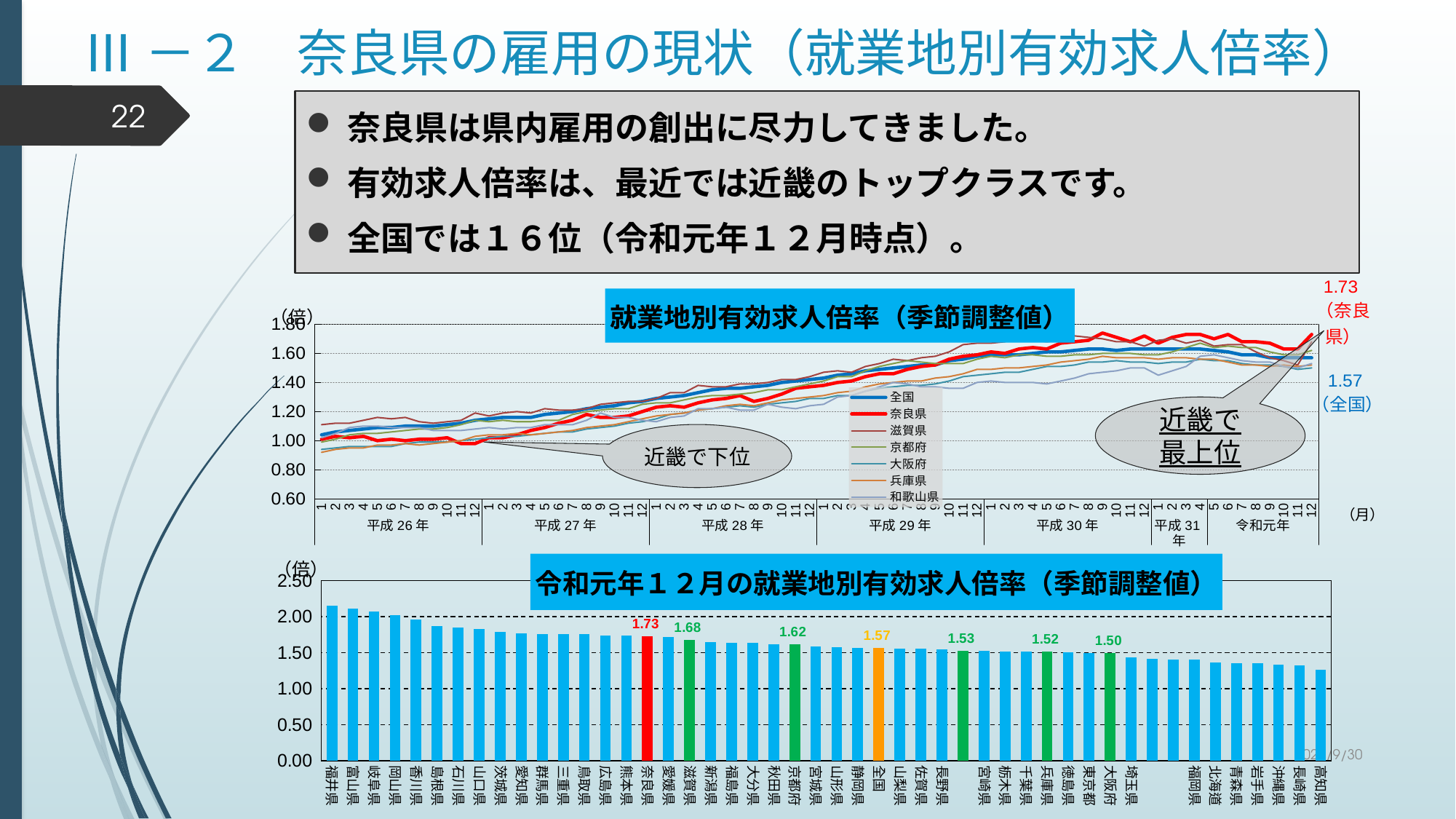

Ⅲ－２　奈良県の雇用の現状（就業地別有効求人倍率）
奈良県は県内雇用の創出に尽力してきました。
有効求人倍率は、最近では近畿のトップクラスです。
全国では１６位（令和元年１２月時点）。
22

### Chart: 就業地別有効求人倍率（季節調整値）

| Category | 全国 | 奈良県 | 滋賀県 | 京都府 | 大阪府 | 兵庫県 | 和歌山県 |
|---|---|---|---|---|---|---|---|
| 1 | 1.04 | 1.01 | 1.11 | 0.99 | 0.94 | 0.92 | 1.02 |
| 2 | 1.06 | 1.03 | 1.12 | 1.01 | 0.95 | 0.94 | 1.05 |
| 3 | 1.07 | 1.02 | 1.12 | 1.04 | 0.96 | 0.95 | 1.09 |
| 4 | 1.08 | 1.03 | 1.14 | 1.05 | 0.96 | 0.95 | 1.1 |
| 5 | 1.09 | 1.0 | 1.16 | 1.05 | 0.96 | 0.97 | 1.1 |
| 6 | 1.09 | 1.01 | 1.15 | 1.06 | 0.96 | 0.97 | 1.09 |
| 7 | 1.1 | 1.0 | 1.16 | 1.07 | 0.98 | 0.98 | 1.09 |
| 8 | 1.1 | 1.01 | 1.13 | 1.08 | 0.99 | 0.97 | 1.09 |
| 9 | 1.1 | 1.01 | 1.12 | 1.08 | 0.99 | 0.98 | 1.07 |
| 10 | 1.11 | 1.02 | 1.13 | 1.09 | 0.99 | 0.99 | 1.07 |
| 11 | 1.12 | 0.98 | 1.14 | 1.11 | 1.0 | 1.0 | 1.07 |
| 12 | 1.14 | 0.98 | 1.19 | 1.14 | 1.01 | 1.03 | 1.08 |
| 1 | 1.15 | 1.02 | 1.17 | 1.13 | 1.02 | 1.04 | 1.09 |
| 2 | 1.16 | 1.02 | 1.19 | 1.14 | 1.03 | 1.04 | 1.08 |
| 3 | 1.16 | 1.04 | 1.2 | 1.13 | 1.03 | 1.05 | 1.09 |
| 4 | 1.16 | 1.07 | 1.19 | 1.13 | 1.04 | 1.04 | 1.09 |
| 5 | 1.18 | 1.09 | 1.22 | 1.14 | 1.05 | 1.05 | 1.11 |
| 6 | 1.19 | 1.12 | 1.21 | 1.14 | 1.06 | 1.06 | 1.11 |
| 7 | 1.2 | 1.14 | 1.21 | 1.18 | 1.06 | 1.07 | 1.11 |
| 8 | 1.22 | 1.18 | 1.22 | 1.2 | 1.08 | 1.09 | 1.14 |
| 9 | 1.23 | 1.16 | 1.25 | 1.21 | 1.09 | 1.1 | 1.19 |
| 10 | 1.24 | 1.16 | 1.26 | 1.22 | 1.1 | 1.11 | 1.16 |
| 11 | 1.26 | 1.17 | 1.27 | 1.22 | 1.12 | 1.13 | 1.16 |
| 12 | 1.27 | 1.2 | 1.27 | 1.25 | 1.13 | 1.15 | 1.14 |
| 1 | 1.29 | 1.23 | 1.29 | 1.26 | 1.15 | 1.17 | 1.13 |
| 2 | 1.3 | 1.24 | 1.33 | 1.26 | 1.18 | 1.18 | 1.16 |
| 3 | 1.31 | 1.23 | 1.33 | 1.28 | 1.19 | 1.19 | 1.17 |
| 4 | 1.33 | 1.26 | 1.38 | 1.3 | 1.21 | 1.21 | 1.22 |
| 5 | 1.35 | 1.28 | 1.37 | 1.31 | 1.22 | 1.22 | 1.22 |
| 6 | 1.36 | 1.29 | 1.37 | 1.31 | 1.23 | 1.24 | 1.23 |
| 7 | 1.36 | 1.31 | 1.39 | 1.32 | 1.24 | 1.25 | 1.21 |
| 8 | 1.37 | 1.27 | 1.39 | 1.33 | 1.23 | 1.24 | 1.21 |
| 9 | 1.38 | 1.29 | 1.4 | 1.35 | 1.25 | 1.26 | 1.25 |
| 10 | 1.4 | 1.32 | 1.42 | 1.35 | 1.26 | 1.28 | 1.23 |
| 11 | 1.41 | 1.36 | 1.42 | 1.37 | 1.27 | 1.29 | 1.22 |
| 12 | 1.42 | 1.37 | 1.44 | 1.39 | 1.29 | 1.3 | 1.24 |
| 1 | 1.43 | 1.38 | 1.47 | 1.41 | 1.29 | 1.31 | 1.25 |
| 2 | 1.45 | 1.4 | 1.48 | 1.44 | 1.31 | 1.33 | 1.3 |
| 3 | 1.46 | 1.41 | 1.47 | 1.44 | 1.31 | 1.34 | 1.31 |
| 4 | 1.48 | 1.44 | 1.51 | 1.48 | 1.34 | 1.37 | 1.34 |
| 5 | 1.49 | 1.46 | 1.53 | 1.51 | 1.36 | 1.39 | 1.37 |
| 6 | 1.5 | 1.46 | 1.56 | 1.53 | 1.37 | 1.4 | 1.4 |
| 7 | 1.51 | 1.49 | 1.55 | 1.55 | 1.38 | 1.41 | 1.39 |
| 8 | 1.52 | 1.51 | 1.57 | 1.54 | 1.38 | 1.41 | 1.37 |
| 9 | 1.52 | 1.52 | 1.58 | 1.53 | 1.39 | 1.43 | 1.37 |
| 10 | 1.55 | 1.56 | 1.61 | 1.53 | 1.41 | 1.44 | 1.36 |
| 11 | 1.56 | 1.58 | 1.66 | 1.53 | 1.44 | 1.46 | 1.36 |
| 12 | 1.58 | 1.59 | 1.67 | 1.56 | 1.45 | 1.49 | 1.4 |
| 1 | 1.59 | 1.61 | 1.67 | 1.58 | 1.46 | 1.49 | 1.41 |
| 2 | 1.59 | 1.6 | 1.68 | 1.57 | 1.47 | 1.5 | 1.4 |
| 3 | 1.59 | 1.63 | 1.71 | 1.59 | 1.47 | 1.5 | 1.4 |
| 4 | 1.6 | 1.64 | 1.69 | 1.59 | 1.49 | 1.51 | 1.4 |
| 5 | 1.61 | 1.63 | 1.68 | 1.58 | 1.51 | 1.52 | 1.39 |
| 6 | 1.61 | 1.67 | 1.69 | 1.58 | 1.51 | 1.54 | 1.41 |
| 7 | 1.62 | 1.68 | 1.72 | 1.59 | 1.52 | 1.55 | 1.43 |
| 8 | 1.63 | 1.69 | 1.71 | 1.59 | 1.54 | 1.56 | 1.46 |
| 9 | 1.63 | 1.74 | 1.7 | 1.6 | 1.54 | 1.58 | 1.47 |
| 10 | 1.62 | 1.71 | 1.68 | 1.6 | 1.55 | 1.57 | 1.48 |
| 11 | 1.63 | 1.68 | 1.68 | 1.6 | 1.54 | 1.57 | 1.5 |
| 12 | 1.63 | 1.72 | 1.65 | 1.59 | 1.54 | 1.57 | 1.5 |
| 1 | 1.63 | 1.67 | 1.69 | 1.59 | 1.53 | 1.56 | 1.45 |
| 2 | 1.63 | 1.71 | 1.7 | 1.61 | 1.54 | 1.57 | 1.48 |
| 3 | 1.63 | 1.73 | 1.67 | 1.64 | 1.54 | 1.57 | 1.51 |
| 4 | 1.63 | 1.73 | 1.69 | 1.67 | 1.56 | 1.56 | 1.58 |
| 5 | 1.62 | 1.7 | 1.65 | 1.64 | 1.55 | 1.56 | 1.59 |
| 6 | 1.61 | 1.73 | 1.66 | 1.65 | 1.55 | 1.54 | 1.57 |
| 7 | 1.59 | 1.68 | 1.66 | 1.64 | 1.53 | 1.52 | 1.55 |
| 8 | 1.59 | 1.68 | 1.61 | 1.64 | 1.52 | 1.52 | 1.54 |
| 9 | 1.57 | 1.67 | 1.57 | 1.61 | 1.52 | 1.51 | 1.54 |
| 10 | 1.57 | 1.63 | 1.55 | 1.59 | 1.51 | 1.52 | 1.51 |
| 11 | 1.57 | 1.63 | 1.52 | 1.59 | 1.49 | 1.51 | 1.5 |
| 12 | 1.57 | 1.73 | 1.68 | 1.62 | 1.5 | 1.52 | 1.53 |
近畿で
最上位
近畿で下位

### Chart: 令和元年１２月の就業地別有効求人倍率（季節調整値）

| Category |  |
|---|---|
| 福井県 | 2.15 |
| 富山県 | 2.11 |
| 岐阜県 | 2.07 |
| 岡山県 | 2.02 |
| 香川県 | 1.96 |
| 島根県 | 1.87 |
| 石川県 | 1.85 |
| 山口県 | 1.83 |
| 茨城県 | 1.79 |
| 愛知県 | 1.77 |
| 群馬県 | 1.76 |
| 三重県 | 1.76 |
| 鳥取県 | 1.76 |
| 広島県 | 1.74 |
| 熊本県 | 1.74 |
| 奈良県 | 1.73 |
| 愛媛県 | 1.72 |
| 滋賀県 | 1.68 |
| 新潟県 | 1.65 |
| 福島県 | 1.64 |
| 大分県 | 1.64 |
| 秋田県 | 1.62 |
| 京都府 | 1.62 |
| 宮城県 | 1.59 |
| 山形県 | 1.58 |
| 静岡県 | 1.57 |
| 全国 | 1.57 |
| 山梨県 | 1.56 |
| 佐賀県 | 1.56 |
| 長野県 | 1.55 |
| 和歌山県 | 1.53 |
| 宮崎県 | 1.53 |
| 栃木県 | 1.52 |
| 千葉県 | 1.52 |
| 兵庫県 | 1.52 |
| 徳島県 | 1.51 |
| 東京都 | 1.5 |
| 大阪府 | 1.5 |
| 埼玉県 | 1.44 |
| 鹿児島県 | 1.42 |
| 神奈川県 | 1.41 |
| 福岡県 | 1.41 |
| 北海道 | 1.37 |
| 青森県 | 1.36 |
| 岩手県 | 1.35 |
| 沖縄県 | 1.33 |
| 長崎県 | 1.32 |
| 高知県 | 1.26 |

### Chart: 令和元年１２月の就業地別有効求人倍率（季節調整値）

| Category |
|---|
2020/9/30